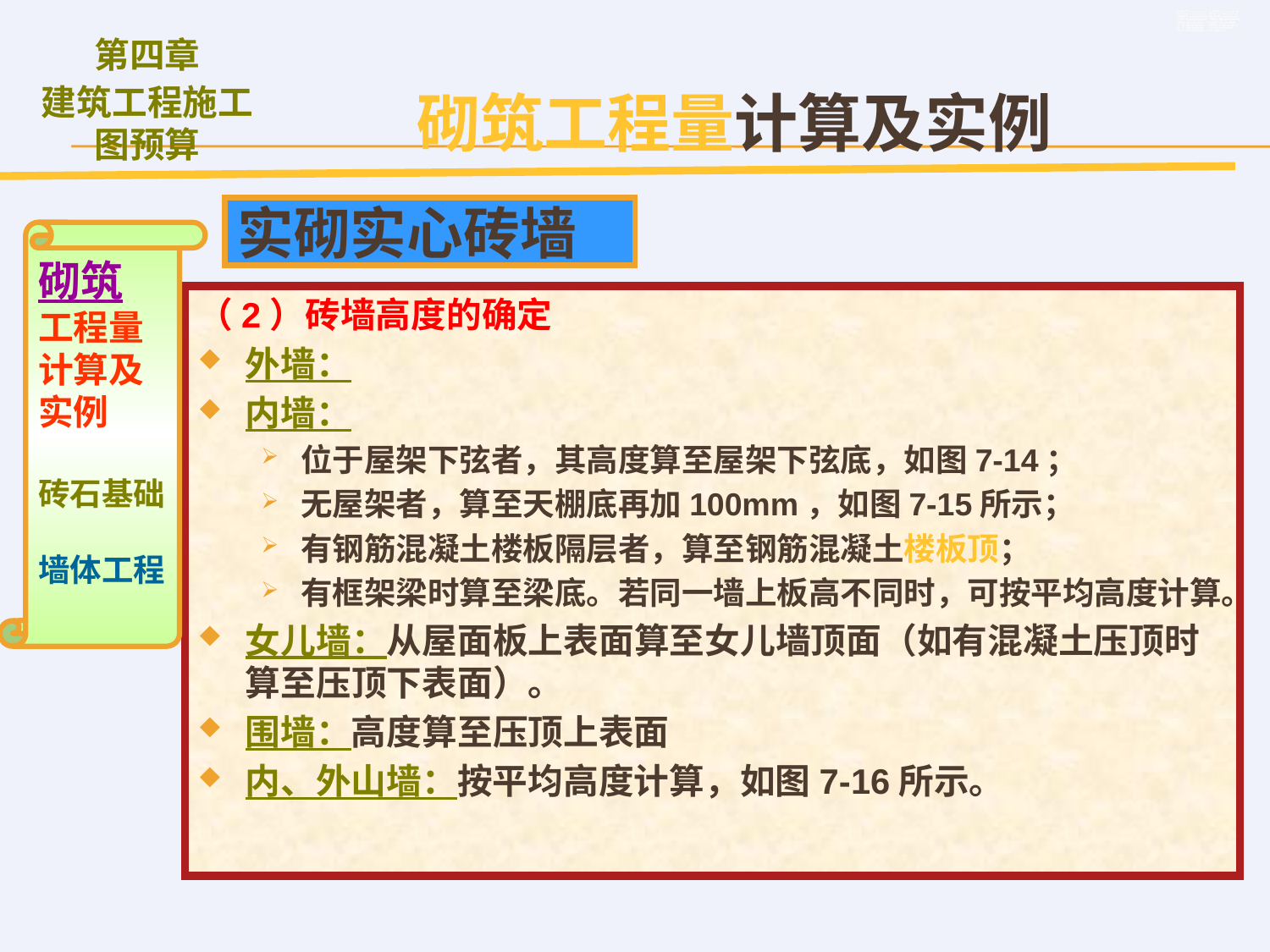

砌筑工程量计算及实例
实砌实心砖墙
砌筑
工程量计算及实例

砖石基础

墙体工程

（2）砖墙高度的确定
外墙：
内墙：
位于屋架下弦者，其高度算至屋架下弦底，如图7-14；
无屋架者，算至天棚底再加100mm，如图7-15所示；
有钢筋混凝土楼板隔层者，算至钢筋混凝土楼板顶；
有框架梁时算至梁底。若同一墙上板高不同时，可按平均高度计算。
女儿墙：从屋面板上表面算至女儿墙顶面（如有混凝土压顶时算至压顶下表面）。
围墙：高度算至压顶上表面
内、外山墙：按平均高度计算，如图7-16所示。
44